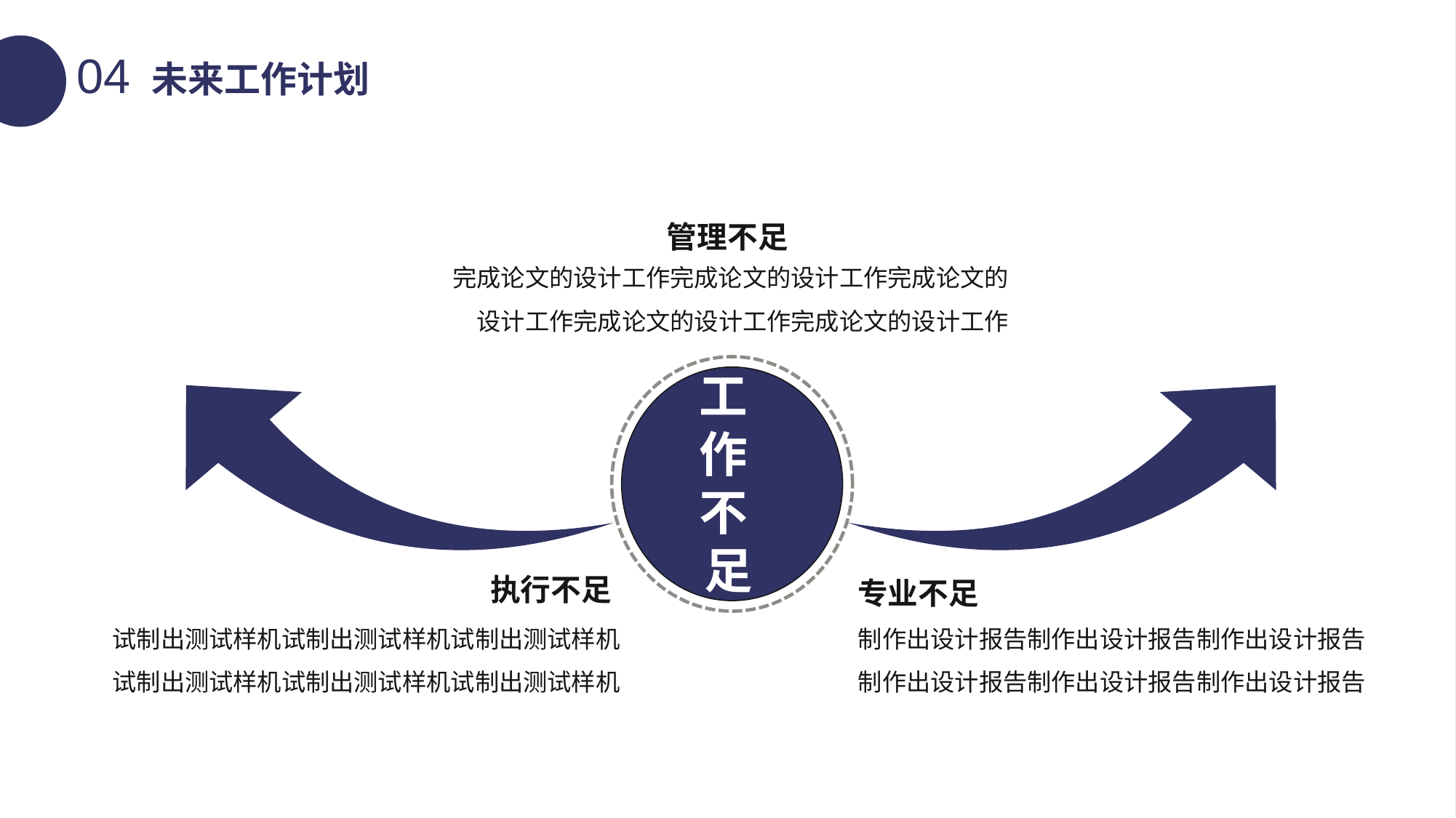

管理不足
完成论文的设计工作完成论文的设计工作完成论文的设计工作完成论文的设计工作完成论文的设计工作

工  作  不  足

执行不足
试制出测试样机试制出测试样机试制出测试样机试制出测试样机试制出测试样机试制出测试样机
专业不足
制作出设计报告制作出设计报告制作出设计报告制作出设计报告制作出设计报告制作出设计报告